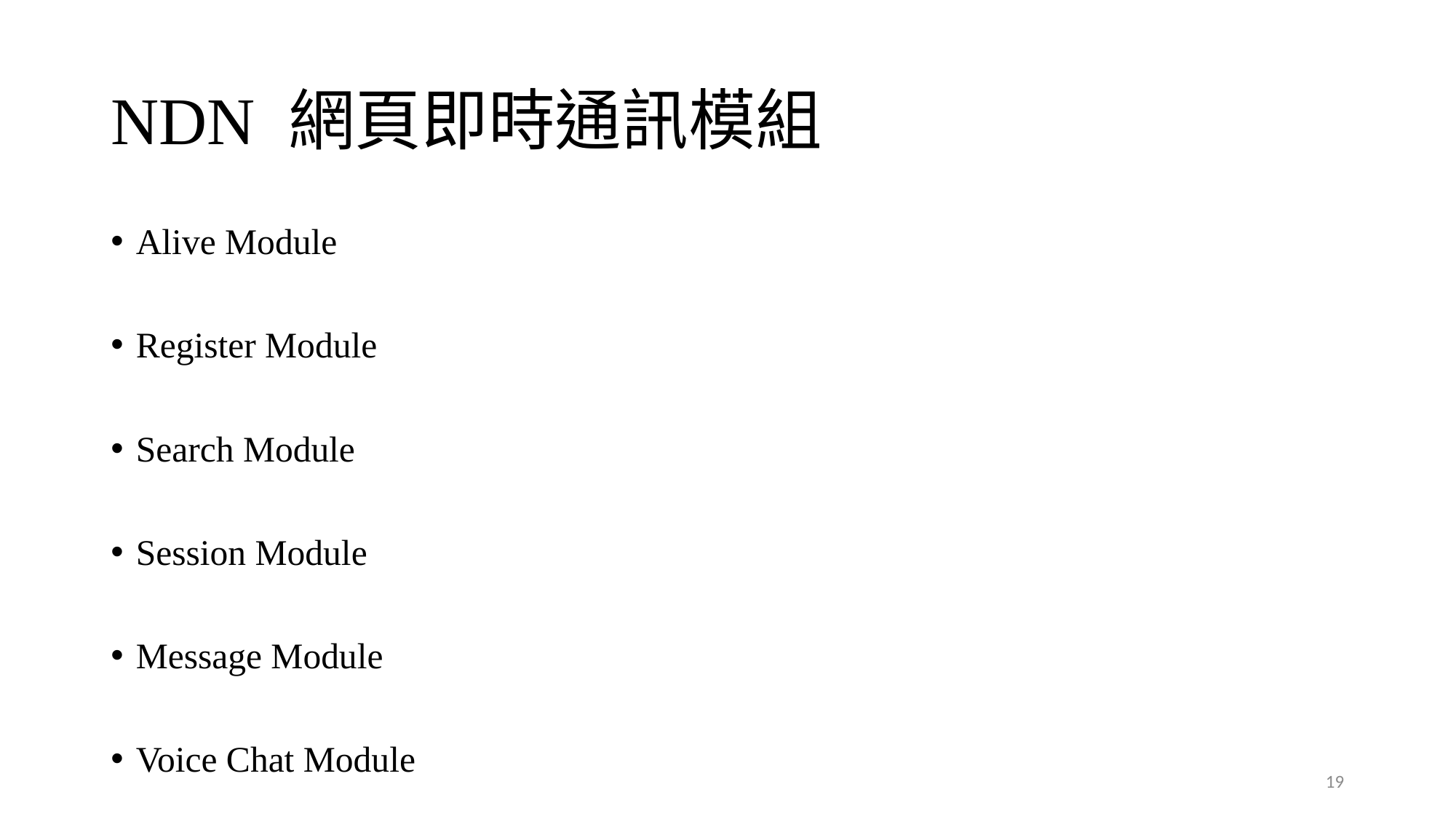

# NDN 網頁即時通訊模組
Alive Module

Register Module

Search Module

Session Module

Message Module

Voice Chat Module
19